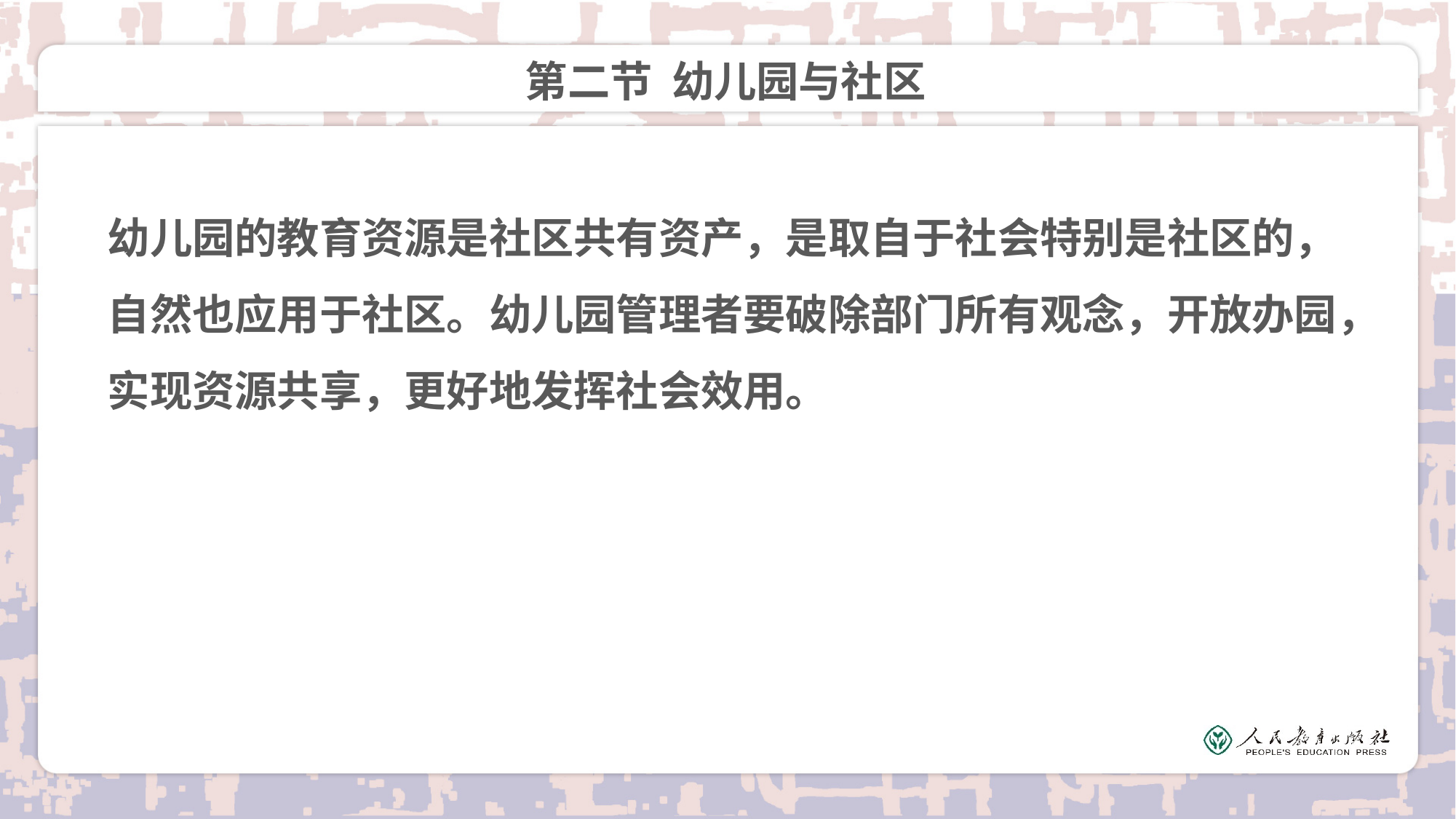

# 第二节  幼儿园与社区
幼儿园的教育资源是社区共有资产，是取自于社会特别是社区的，自然也应用于社区。幼儿园管理者要破除部门所有观念，开放办园，实现资源共享，更好地发挥社会效用。